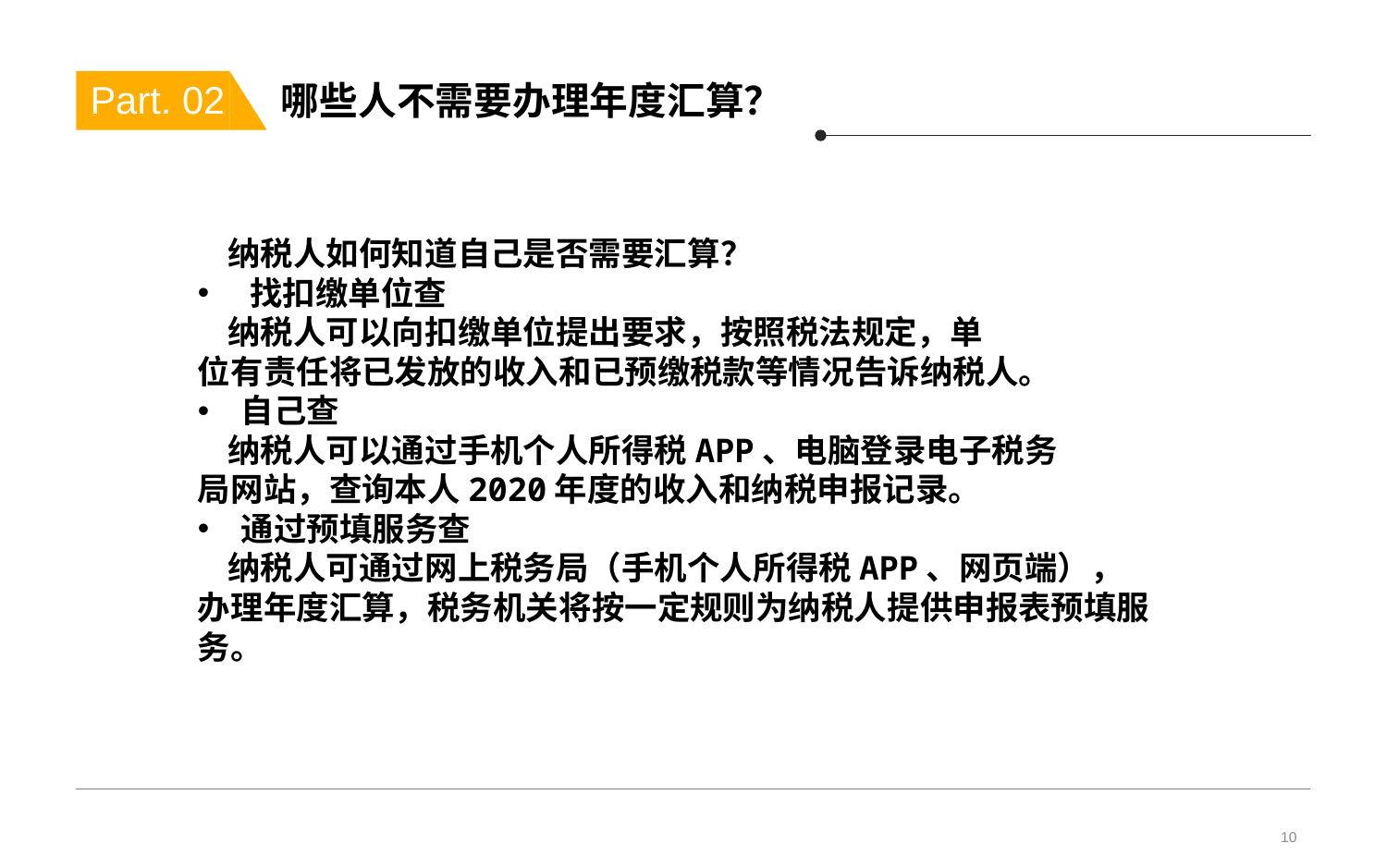

# 哪些人不需要办理年度汇算？
Part. 02
   纳税人如何知道自己是否需要汇算？
找扣缴单位查
   纳税人可以向扣缴单位提出要求，按照税法规定，单
位有责任将已发放的收入和已预缴税款等情况告诉纳税人。
自己查
   纳税人可以通过手机个人所得税APP、电脑登录电子税务
局网站，查询本人2020年度的收入和纳税申报记录。
通过预填服务查
   纳税人可通过网上税务局（手机个人所得税APP、网页端），
办理年度汇算，税务机关将按一定规则为纳税人提供申报表预填服务。

10